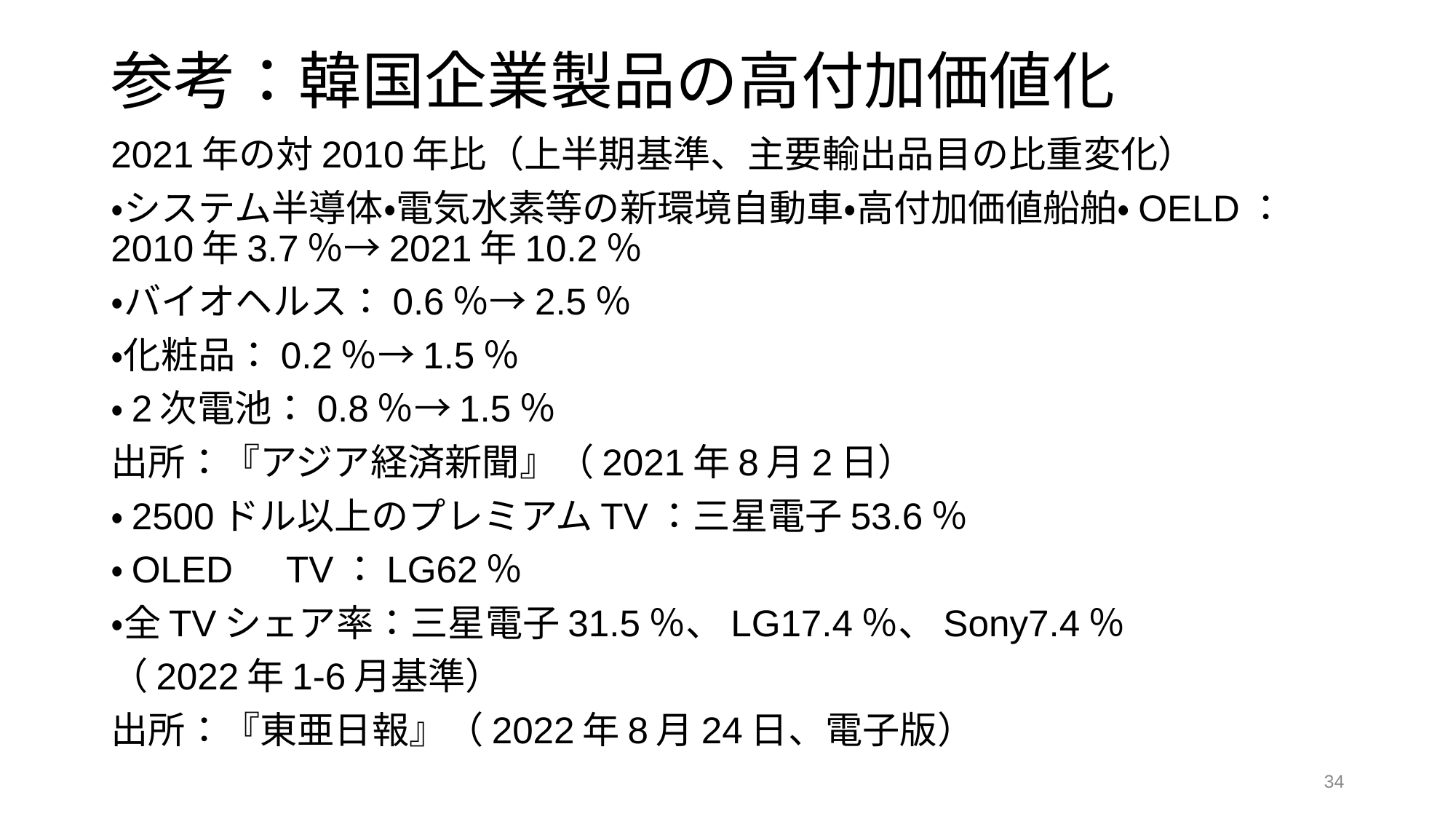

# 参考：韓国企業製品の高付加価値化
2021年の対2010年比（上半期基準、主要輸出品目の比重変化）
・システム半導体・電気水素等の新環境自動車・高付加価値船舶・OELD：2010年3.7％→2021年10.2％
・バイオヘルス：0.6％→2.5％
・化粧品：0.2％→1.5％
・2次電池：0.8％→1.5％
出所：『アジア経済新聞』（2021年8月2日）
・2500ドル以上のプレミアムTV：三星電子53.6％
・OLED　TV：LG62％
・全TVシェア率：三星電子31.5％、LG17.4％、Sony7.4％
（2022年1-6月基準）
出所：『東亜日報』（2022年8月24日、電子版）
34